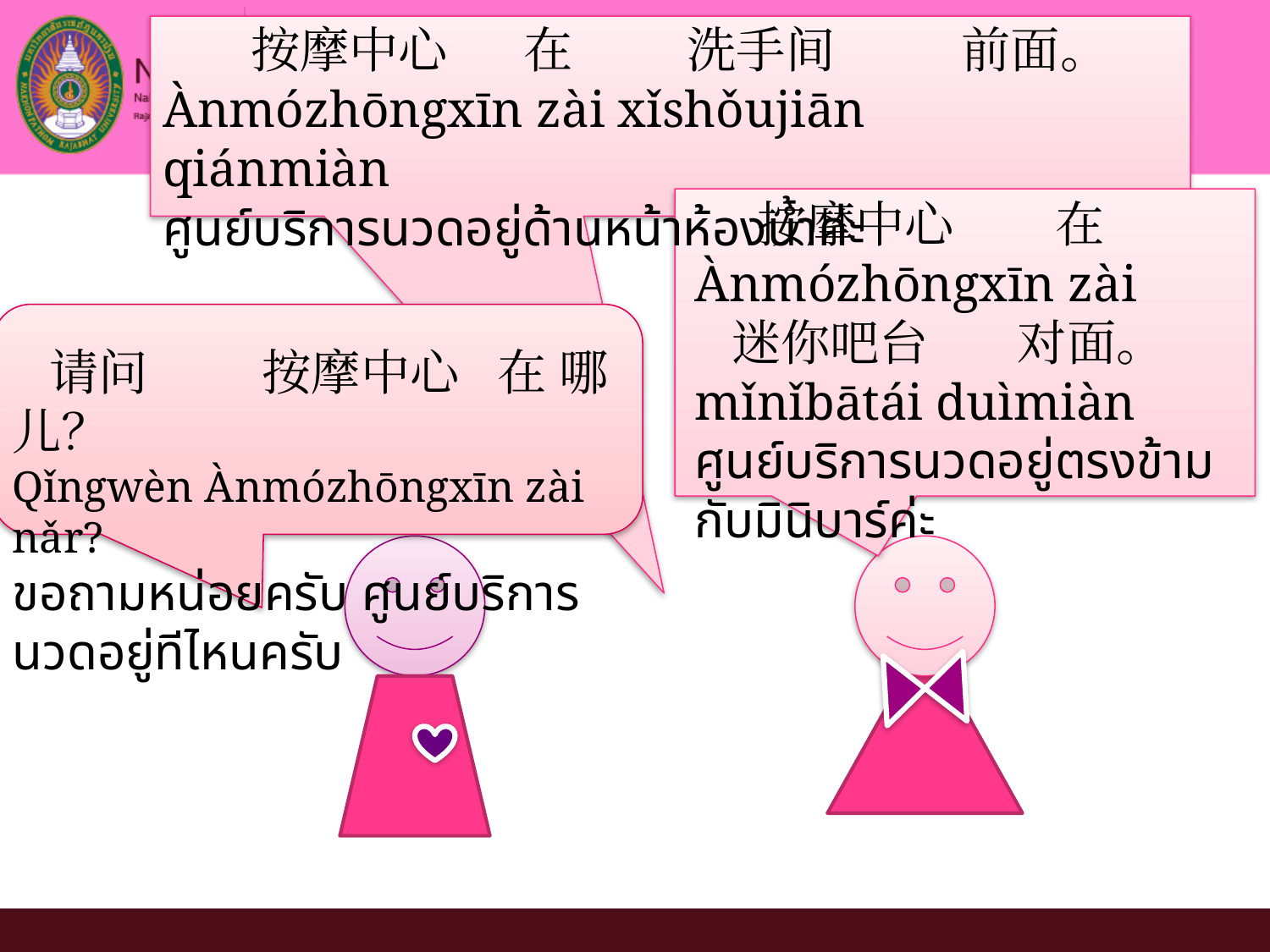

按摩中心      在         洗手间          前面。
Ànmózhōngxīn zài xǐshǒujiān qiánmiàn
ศูนย์บริการนวดอยู่ด้านหน้าห้องน้ำค่ะ

#
    按摩中心        在
Ànmózhōngxīn zài
  迷你吧台       对面。
mǐnǐbātái duìmiàn
ศูนย์บริการนวดอยู่ตรงข้ามกับมินิบาร์ค่ะ

  请问         按摩中心   在 哪儿？
Qǐngwèn Ànmózhōngxīn zài nǎr?
ขอถามหน่อยครับ ศูนย์บริการนวดอยู่ทีไหนครับ